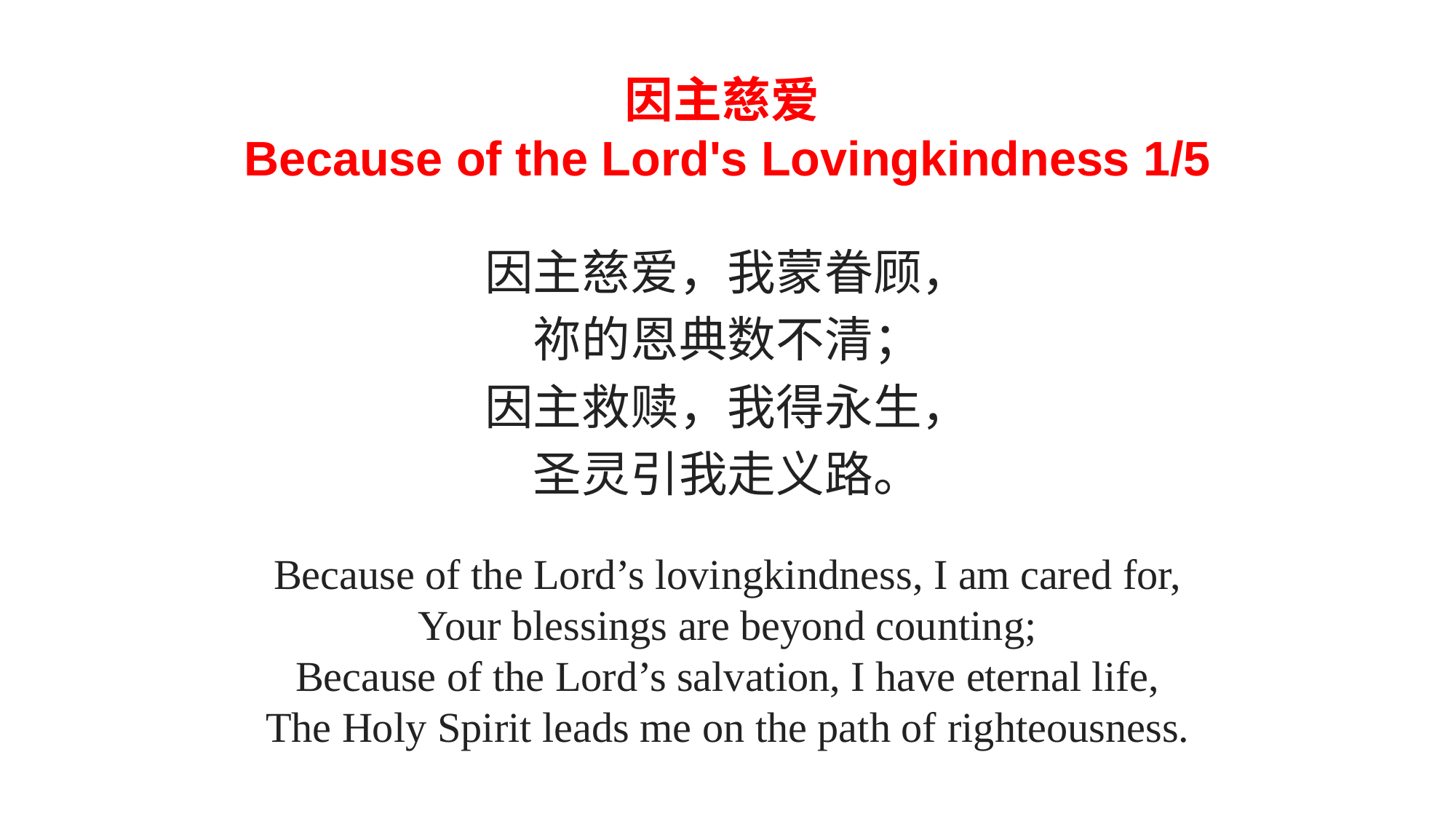

因主慈爱
Because of the Lord's Lovingkindness 1/5
因主慈爱，我蒙眷顾，
祢的恩典数不清；
因主救赎，我得永生，
圣灵引我走义路。

Because of the Lord’s lovingkindness, I am cared for,
Your blessings are beyond counting;
Because of the Lord’s salvation, I have eternal life,
The Holy Spirit leads me on the path of righteousness.